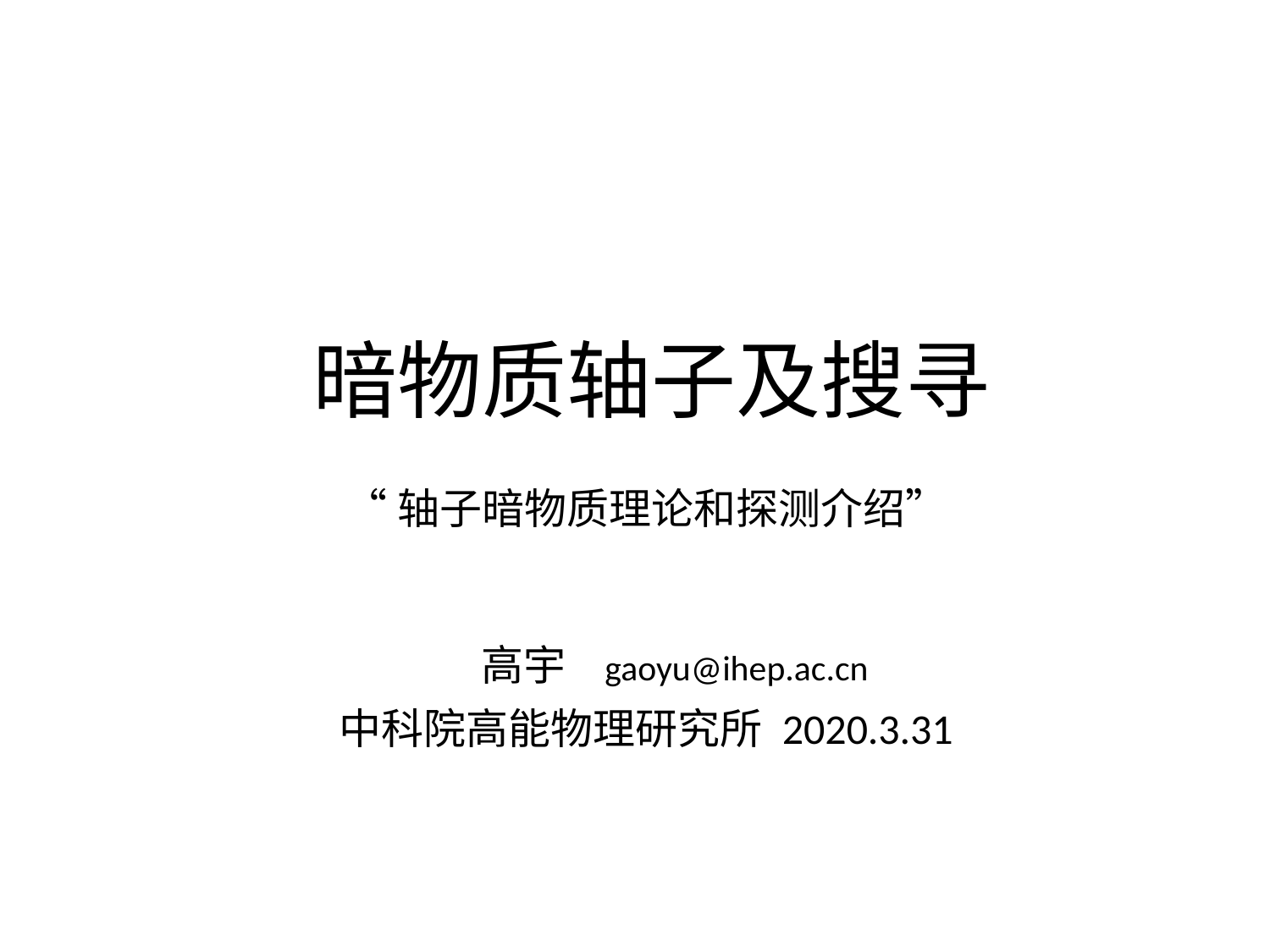

# 暗物质轴子及搜寻
“轴子暗物质理论和探测介绍”

     高宇   gaoyu@ihep.ac.cn
中科院高能物理研究所 2020.3.31